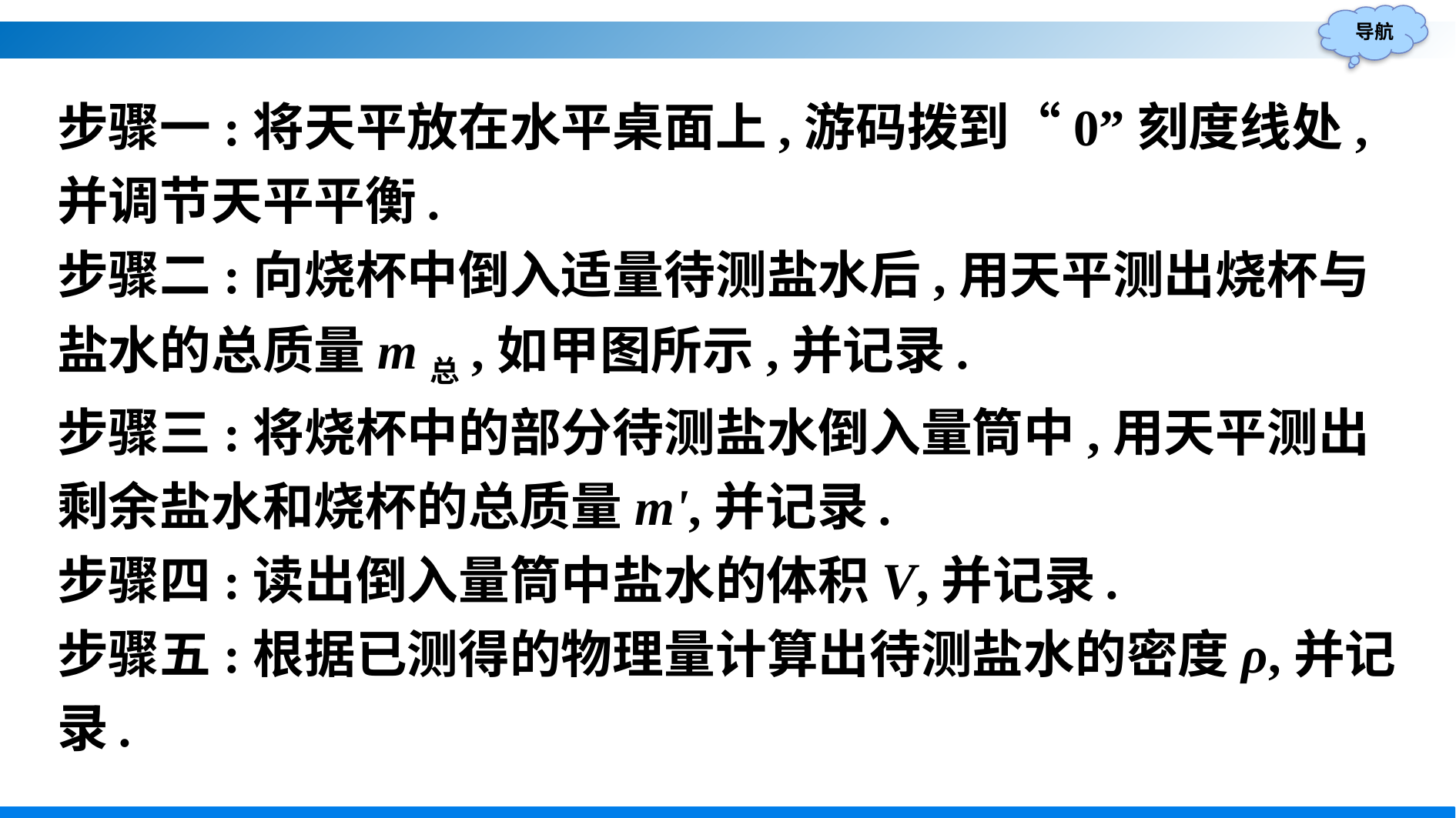

步骤一:将天平放在水平桌面上,游码拨到“0”刻度线处,并调节天平平衡.
步骤二:向烧杯中倒入适量待测盐水后,用天平测出烧杯与盐水的总质量m总,如甲图所示,并记录.
步骤三:将烧杯中的部分待测盐水倒入量筒中,用天平测出剩余盐水和烧杯的总质量m',并记录.
步骤四:读出倒入量筒中盐水的体积V,并记录.
步骤五:根据已测得的物理量计算出待测盐水的密度ρ,并记录.